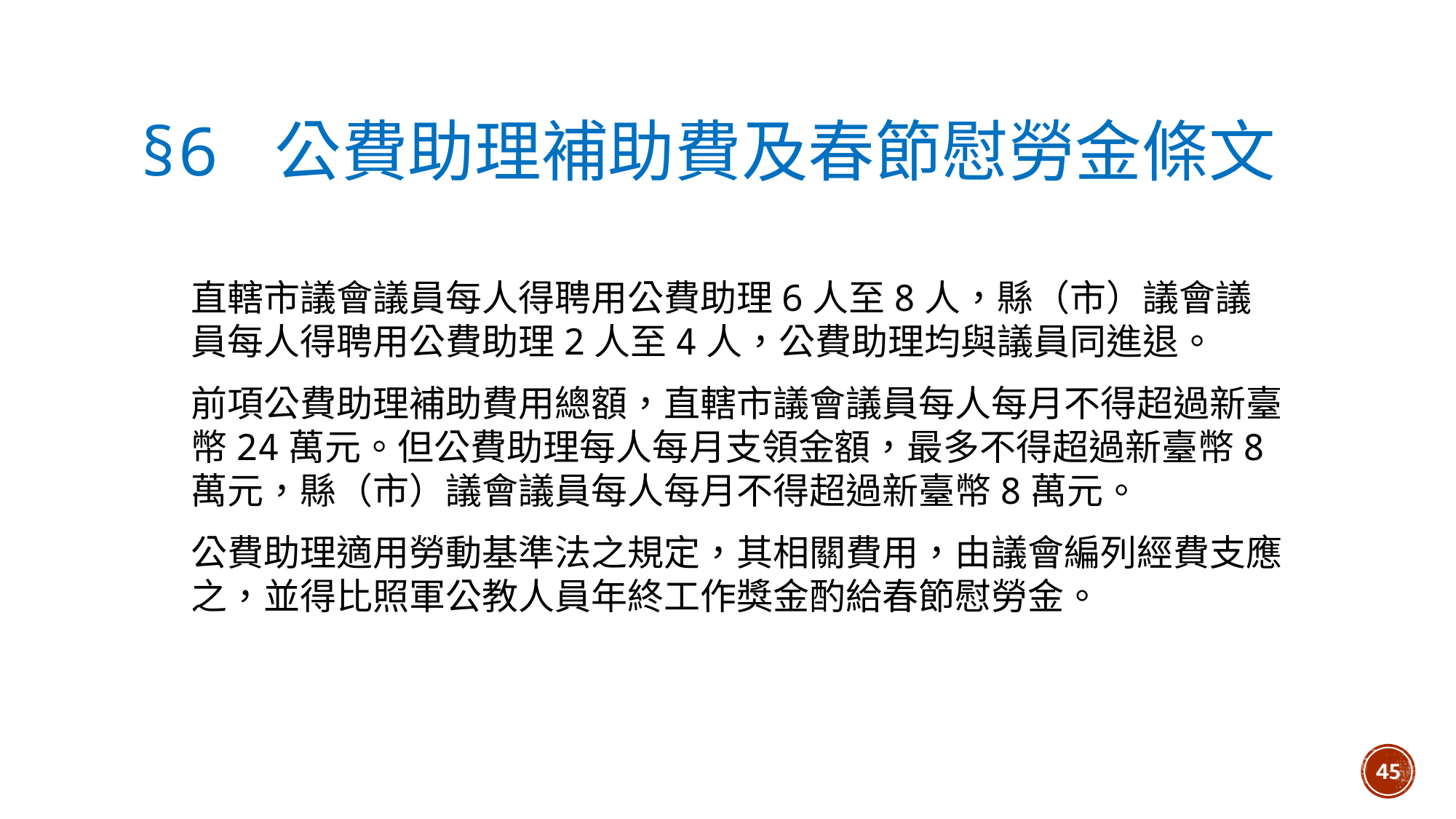

# §6 公費助理補助費及春節慰勞金條文
直轄市議會議員每人得聘用公費助理6人至8人，縣（市）議會議員每人得聘用公費助理2人至4人，公費助理均與議員同進退。
前項公費助理補助費用總額，直轄市議會議員每人每月不得超過新臺幣24萬元。但公費助理每人每月支領金額，最多不得超過新臺幣8萬元，縣（市）議會議員每人每月不得超過新臺幣8萬元。
公費助理適用勞動基準法之規定，其相關費用，由議會編列經費支應之，並得比照軍公教人員年終工作獎金酌給春節慰勞金。
45